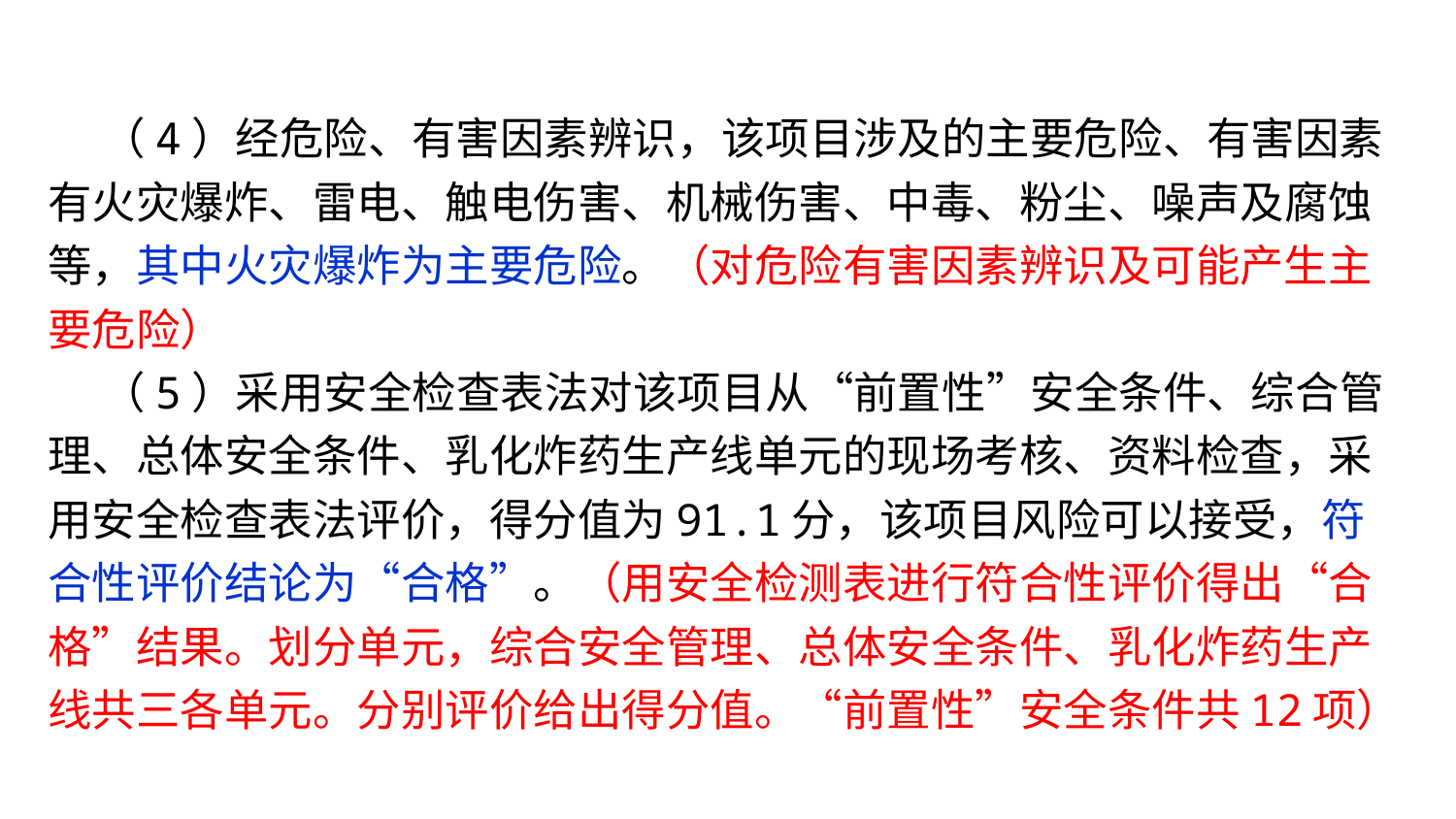

（4）经危险、有害因素辨识，该项目涉及的主要危险、有害因素有火灾爆炸、雷电、触电伤害、机械伤害、中毒、粉尘、噪声及腐蚀等，其中火灾爆炸为主要危险。（对危险有害因素辨识及可能产生主要危险）
（5）采用安全检查表法对该项目从“前置性”安全条件、综合管理、总体安全条件、乳化炸药生产线单元的现场考核、资料检查，采用安全检查表法评价，得分值为91.1分，该项目风险可以接受，符合性评价结论为“合格”。（用安全检测表进行符合性评价得出“合格”结果。划分单元，综合安全管理、总体安全条件、乳化炸药生产线共三各单元。分别评价给出得分值。“前置性”安全条件共12项）